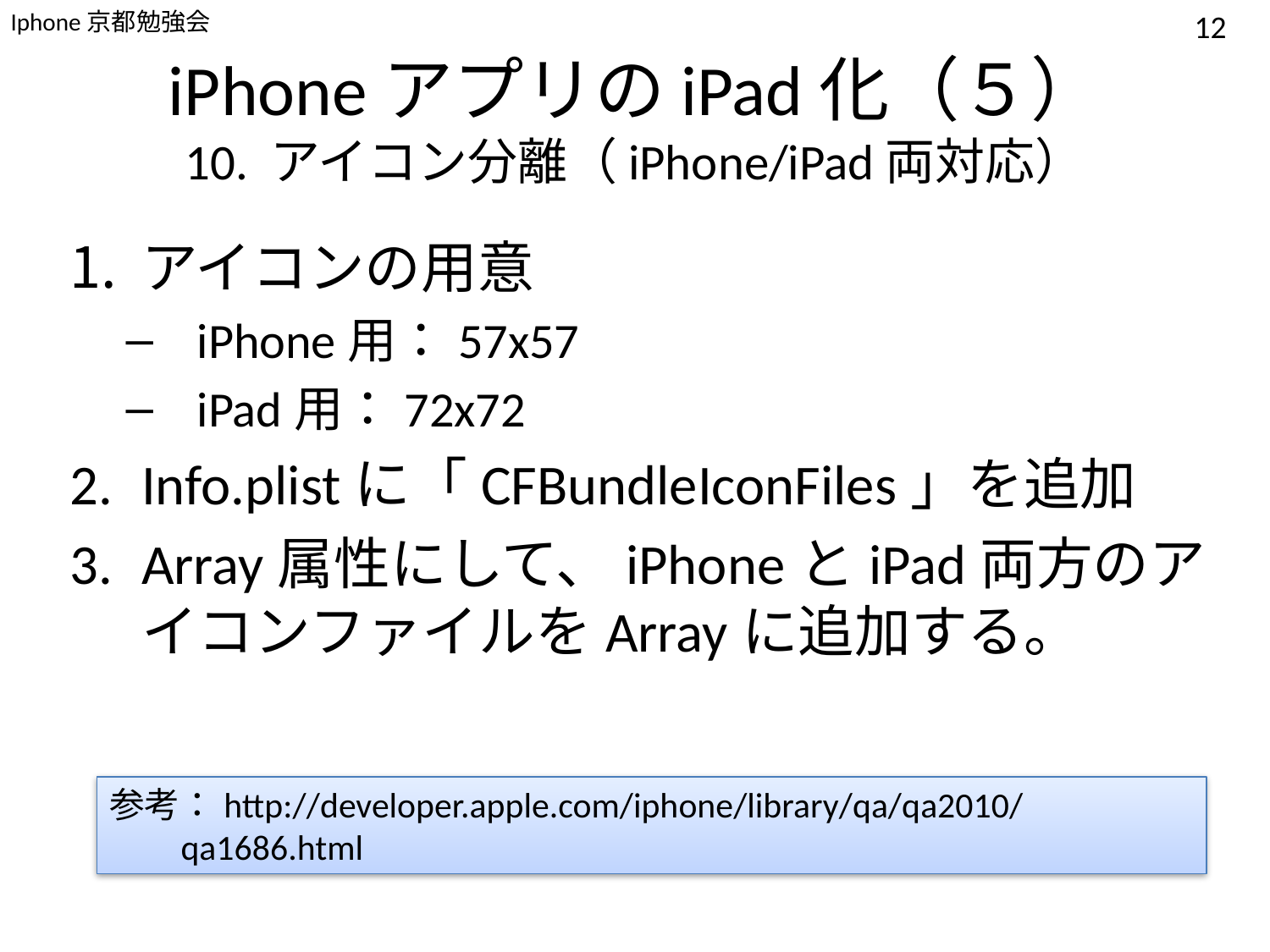

12
# iPhoneアプリのiPad化（５） 10. アイコン分離（iPhone/iPad両対応）
アイコンの用意
iPhone用：57x57
iPad用：72x72
Info.plistに「CFBundleIconFiles」を追加
Array属性にして、iPhoneとiPad両方のアイコンファイルをArrayに追加する。
参考：http://developer.apple.com/iphone/library/qa/qa2010/qa1686.html